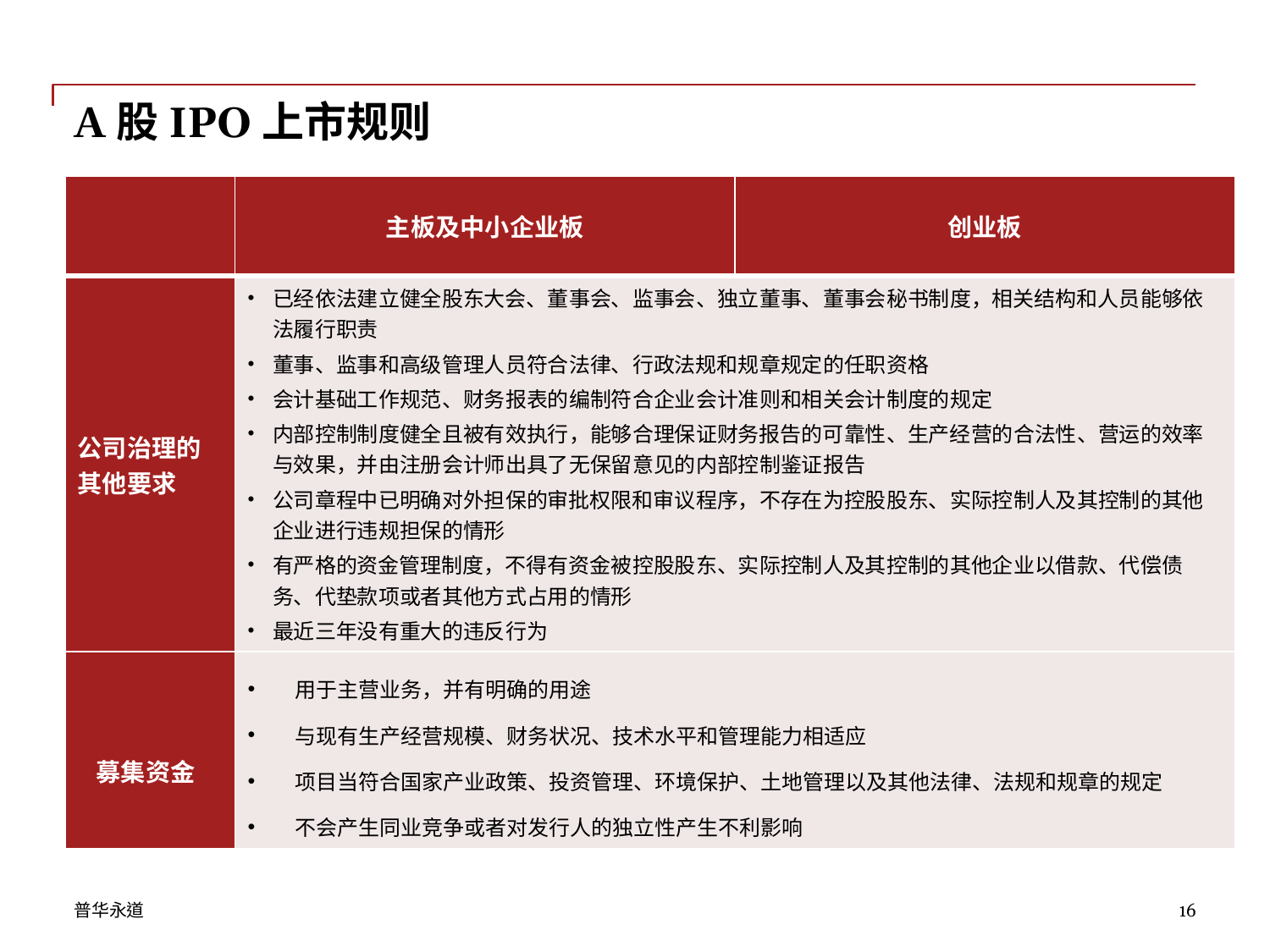

# A股IPO上市规则
|  | 主板及中小企业板 | 创业板 |
| --- | --- | --- |
| 公司治理的其他要求 | 已经依法建立健全股东大会、董事会、监事会、独立董事、董事会秘书制度，相关结构和人员能够依法履行职责 董事、监事和高级管理人员符合法律、行政法规和规章规定的任职资格 会计基础工作规范、财务报表的编制符合企业会计准则和相关会计制度的规定 内部控制制度健全且被有效执行，能够合理保证财务报告的可靠性、生产经营的合法性、营运的效率与效果，并由注册会计师出具了无保留意见的内部控制鉴证报告 公司章程中已明确对外担保的审批权限和审议程序，不存在为控股股东、实际控制人及其控制的其他企业进行违规担保的情形 有严格的资金管理制度，不得有资金被控股股东、实际控制人及其控制的其他企业以借款、代偿债务、代垫款项或者其他方式占用的情形 最近三年没有重大的违反行为 |  |
| 募集资金 | 用于主营业务，并有明确的用途 与现有生产经营规模、财务状况、技术水平和管理能力相适应 项目当符合国家产业政策、投资管理、环境保护、土地管理以及其他法律、法规和规章的规定 不会产生同业竞争或者对发行人的独立性产生不利影响 |  |

16